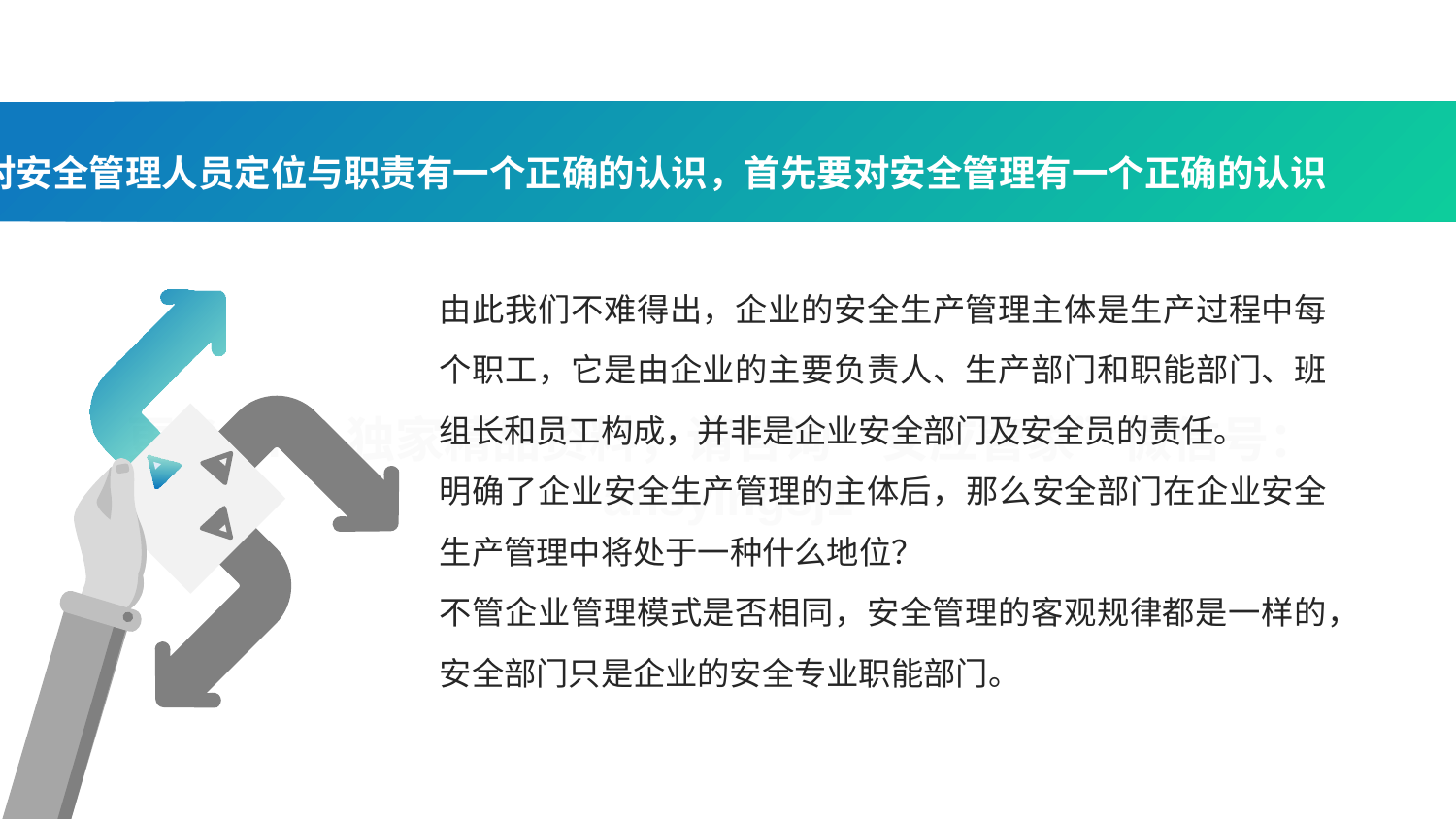

对安全管理人员定位与职责有一个正确的认识，首先要对安全管理有一个正确的认识
由此我们不难得出，企业的安全生产管理主体是生产过程中每个职工，它是由企业的主要负责人、生产部门和职能部门、班组长和员工构成，并非是企业安全部门及安全员的责任。
明确了企业安全生产管理的主体后，那么安全部门在企业安全生产管理中将处于一种什么地位？
不管企业管理模式是否相同，安全管理的客观规律都是一样的，安全部门只是企业的安全专业职能部门。